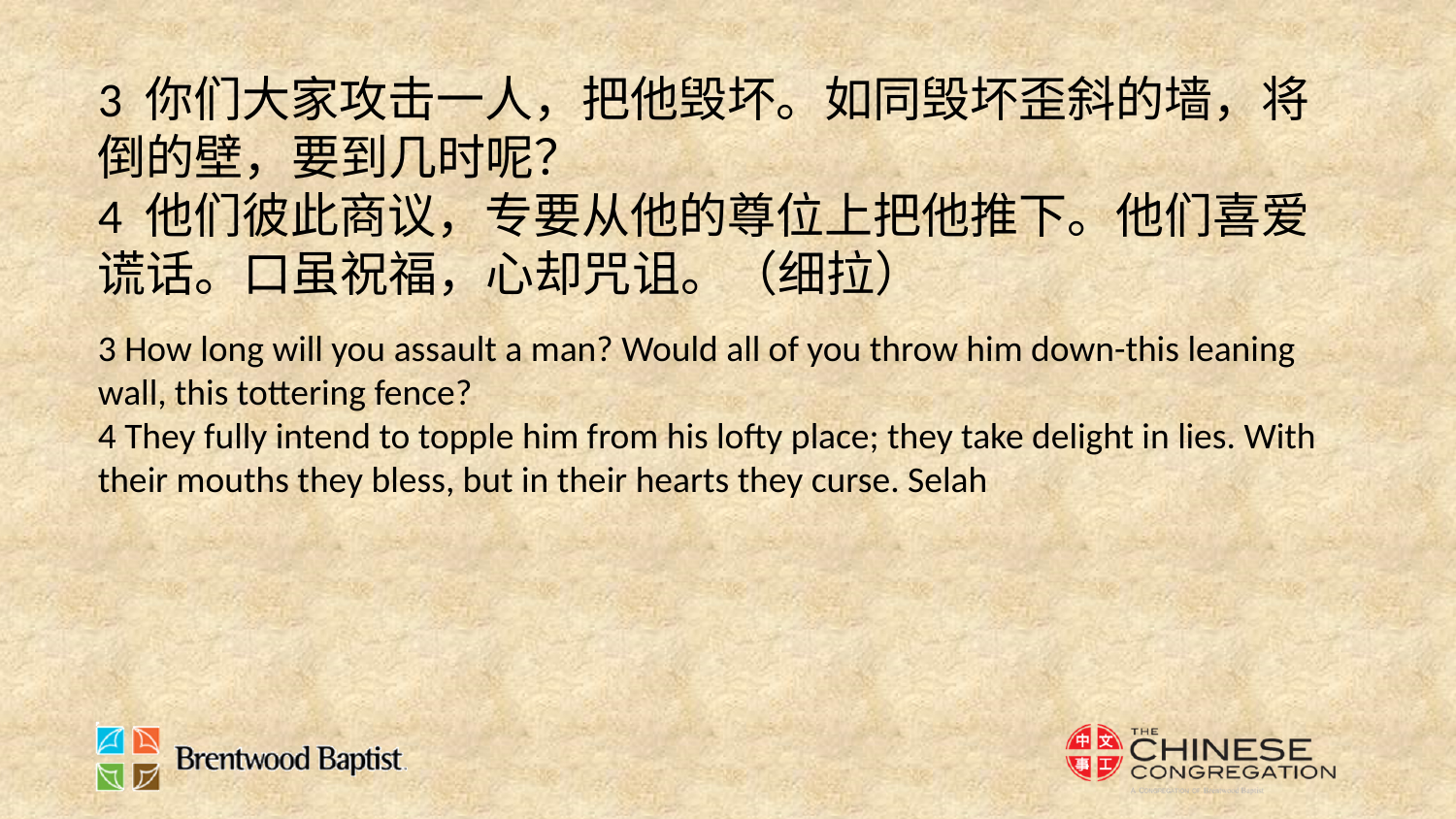

3 你们大家攻击一人，把他毁坏。如同毁坏歪斜的墙，将倒的壁，要到几时呢？
4 他们彼此商议，专要从他的尊位上把他推下。他们喜爱谎话。口虽祝福，心却咒诅。（细拉）

3 How long will you assault a man? Would all of you throw him down-this leaning wall, this tottering fence?
4 They fully intend to topple him from his lofty place; they take delight in lies. With their mouths they bless, but in their hearts they curse. Selah